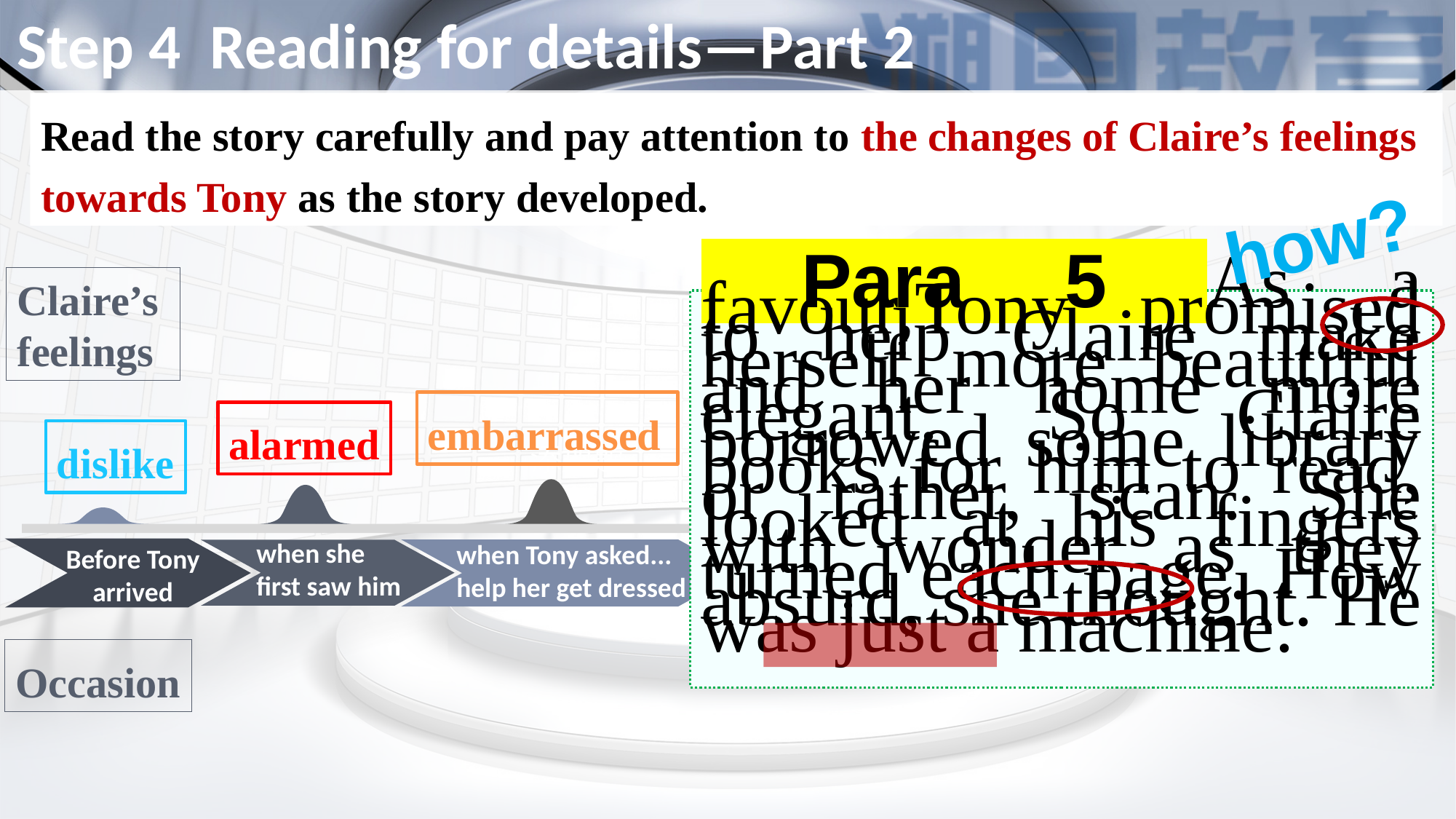

Step 4  Reading for details—Part 2
Read the story carefully and pay attention to the changes of Claire’s feelings towards Tony as the story developed.
how?
Claire’s
feelings
 Para 5 As a favour,Tony promised to help Claire make herself more beautiful and her home more elegant. So Claire borrowed some library books for him to read, or rather, scan. She looked at his fingers with wonder as they turned each page. How absurd, she thought. He was just a machine.

admiring      trusting
embarrassed
alarmed
dislike
添加题
添加标题

when she first saw him

when Tony asked...
help her get dressed
when Tony offered sympathy
Before Tony arrived

Occasion